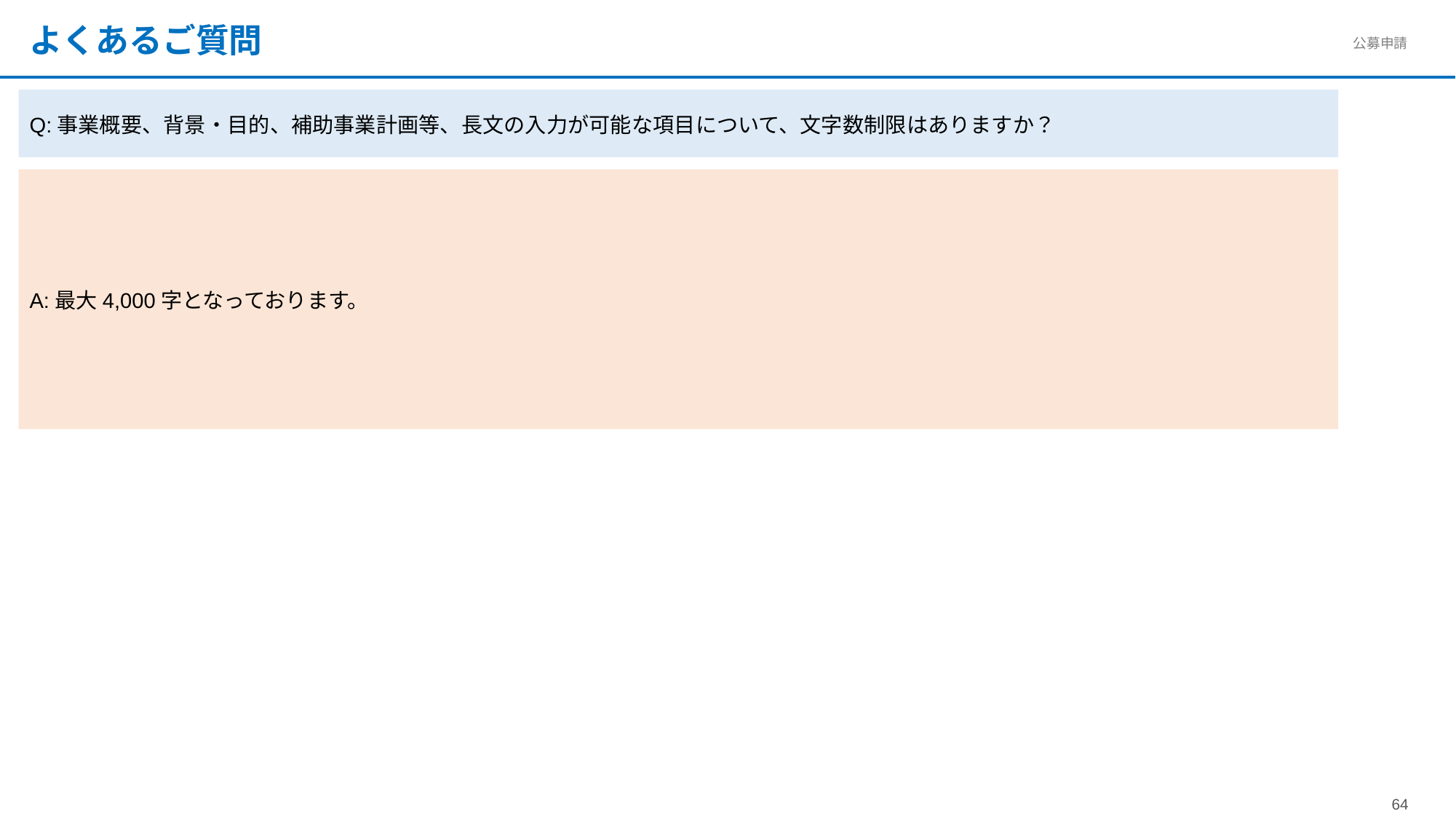

よくあるご質問
Q:事業概要、背景・目的、補助事業計画等、長文の入力が可能な項目について、文字数制限はありますか？
A:最大4,000字となっております。